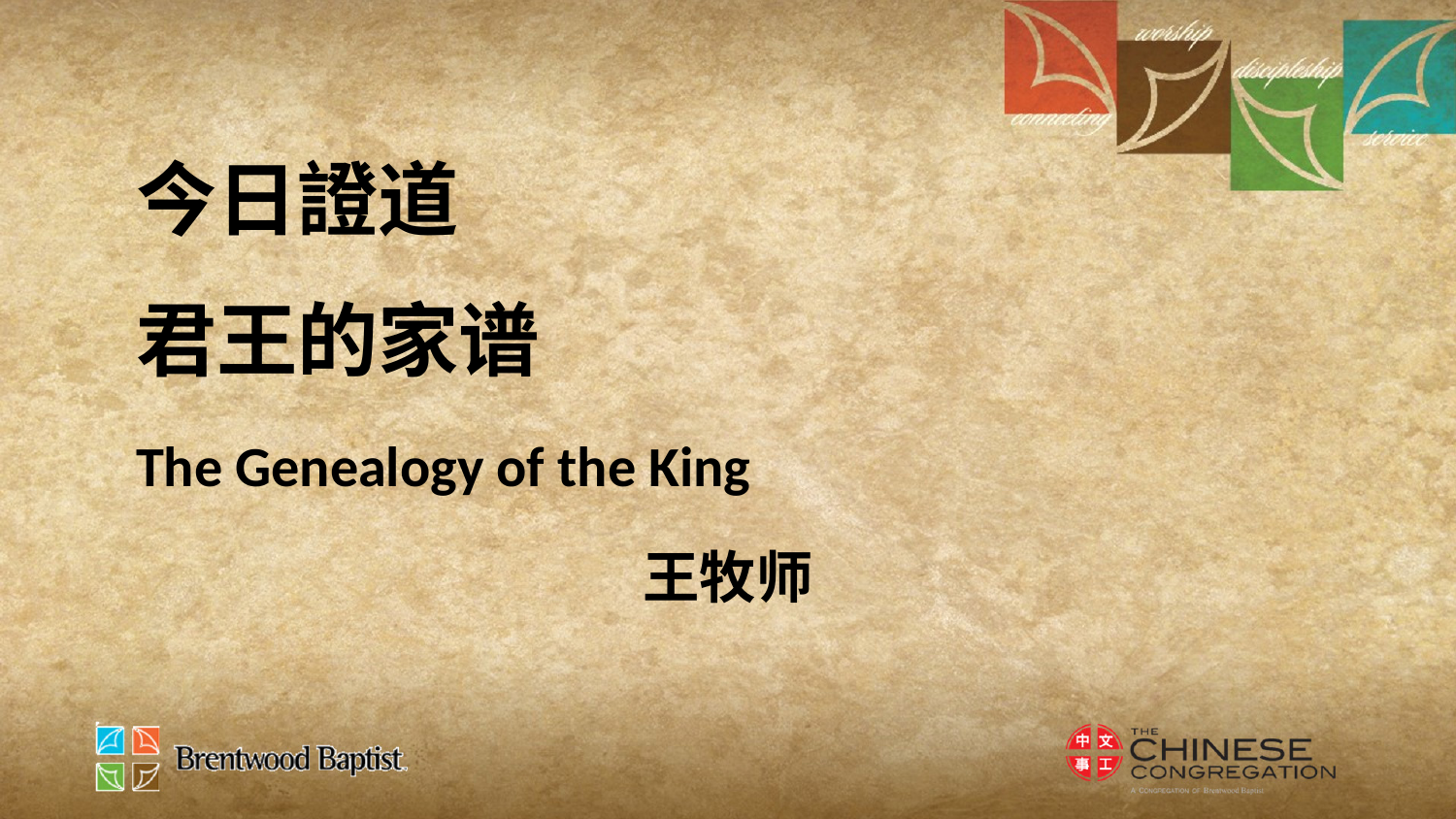

今日證道

君王的家谱

The Genealogy of the King

王牧师